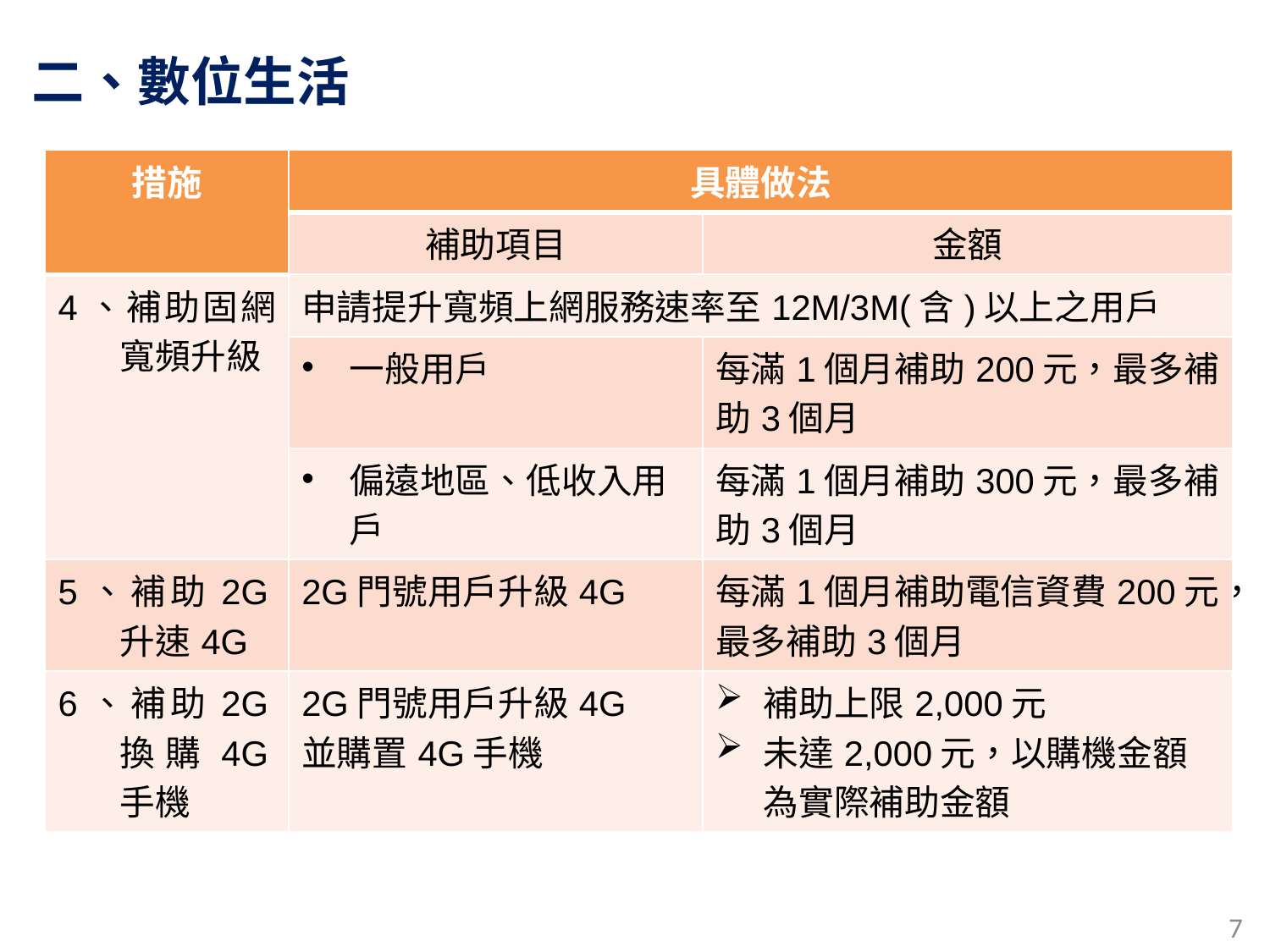

二、數位生活
| 措施 | 具體做法 |  |
| --- | --- | --- |
|  | 補助項目 | 金額 |
| 4、補助固網寬頻升級 | 申請提升寬頻上網服務速率至12M/3M(含)以上之用戶 |  |
|  | 一般用戶 | 每滿1個月補助200元，最多補助3個月 |
|  | 偏遠地區、低收入用戶 | 每滿1個月補助300元，最多補助3個月 |
| 5、補助2G升速4G | 2G門號用戶升級4G | 每滿1個月補助電信資費200元，最多補助3個月 |
| 6、補助2G換購4G手機 | 2G門號用戶升級4G 並購置4G手機 | 補助上限2,000元 未達2,000元，以購機金額為實際補助金額 |
7